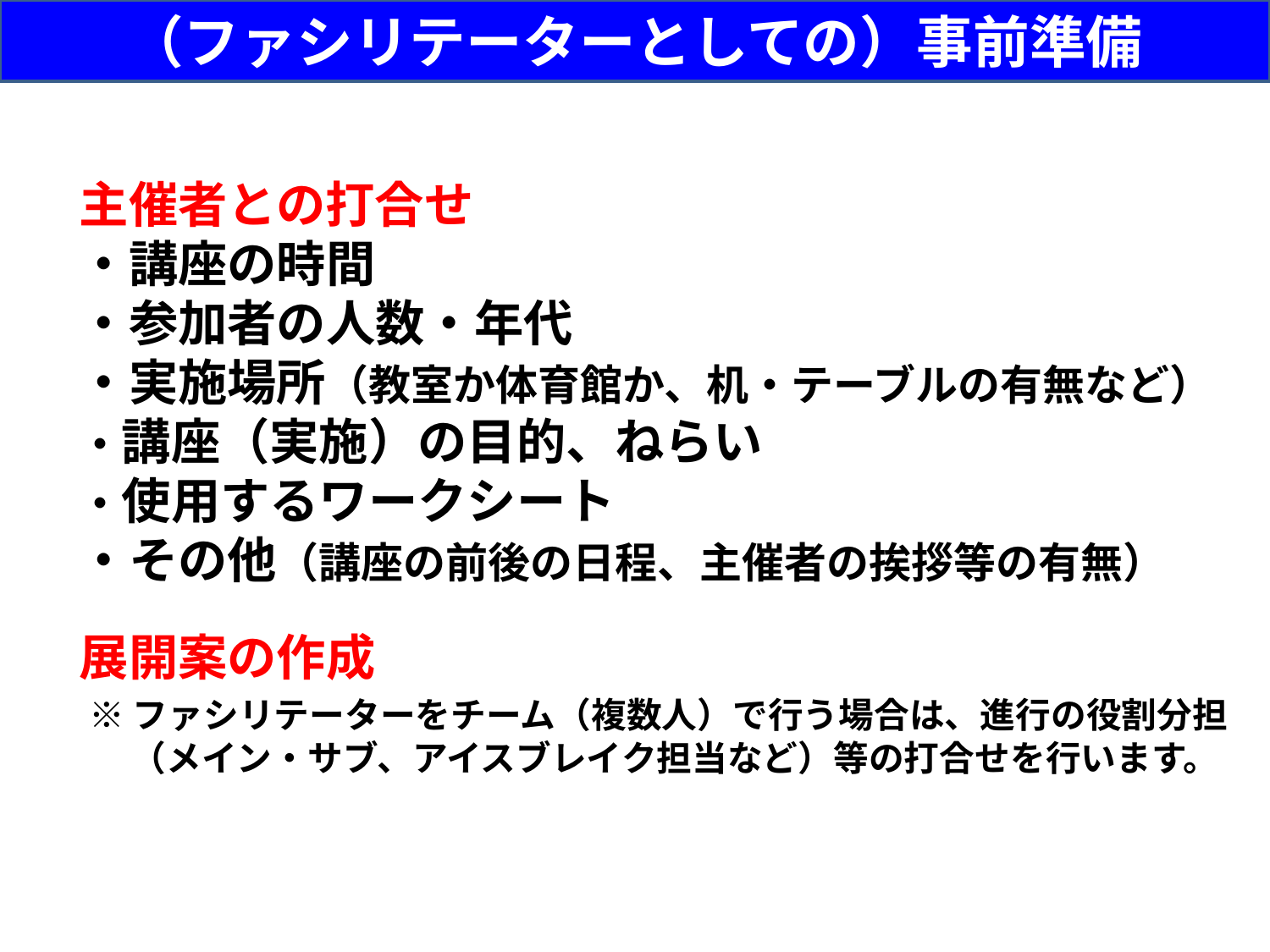

（ファシリテーターとしての）事前準備
主催者との打合せ
・講座の時間
・参加者の人数・年代
・実施場所（教室か体育館か、机・テーブルの有無など）
・講座（実施）の目的、ねらい
・使用するワークシート
・その他（講座の前後の日程、主催者の挨拶等の有無）

展開案の作成
 ※ファシリテーターをチーム（複数人）で行う場合は、進行の役割分担
　  （メイン・サブ、アイスブレイク担当など）等の打合せを行います。